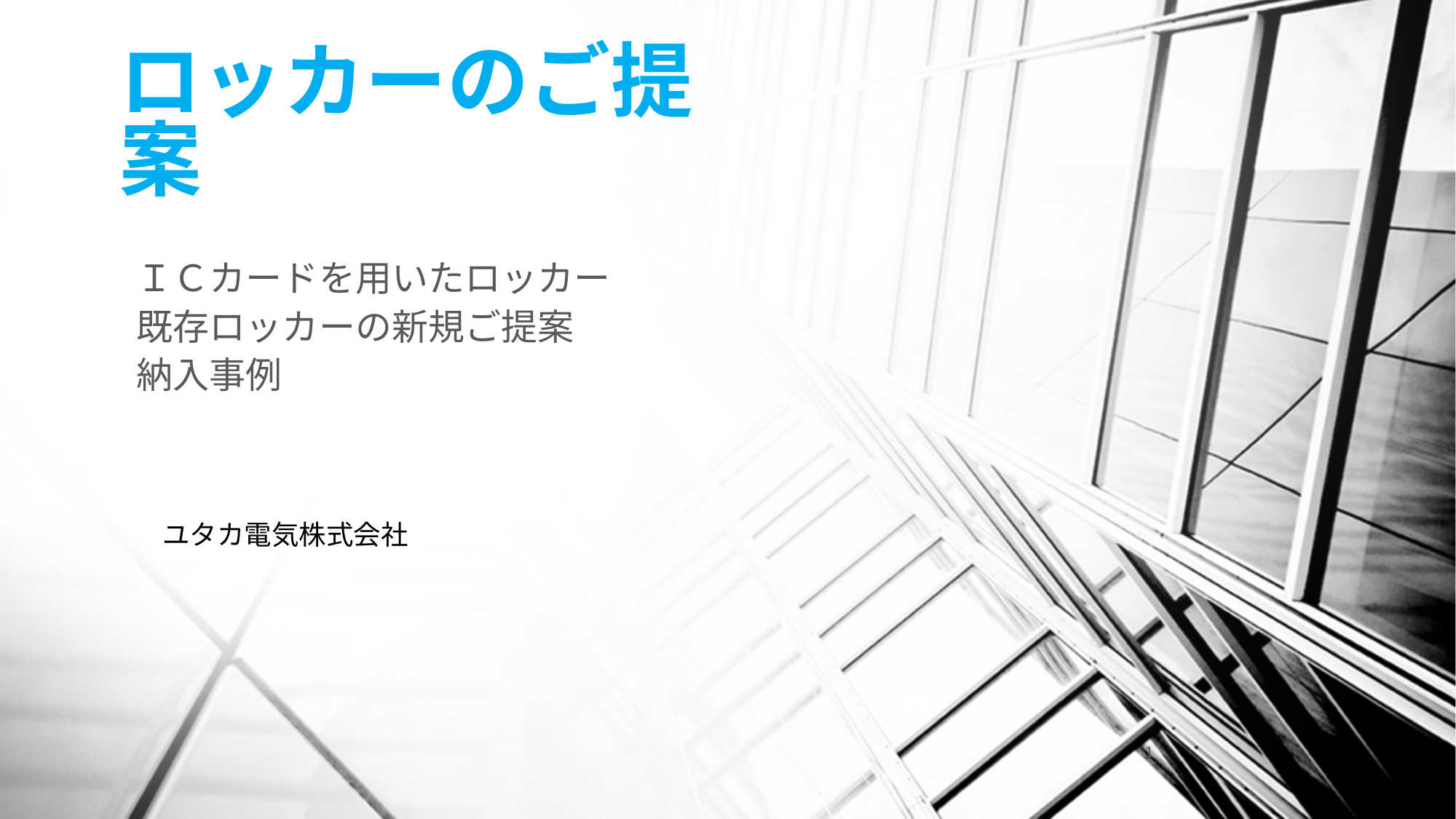

# ロッカーのご提案
ＩＣカードを用いたロッカー
既存ロッカーの新規ご提案
納入事例
ユタカ電気株式会社
1